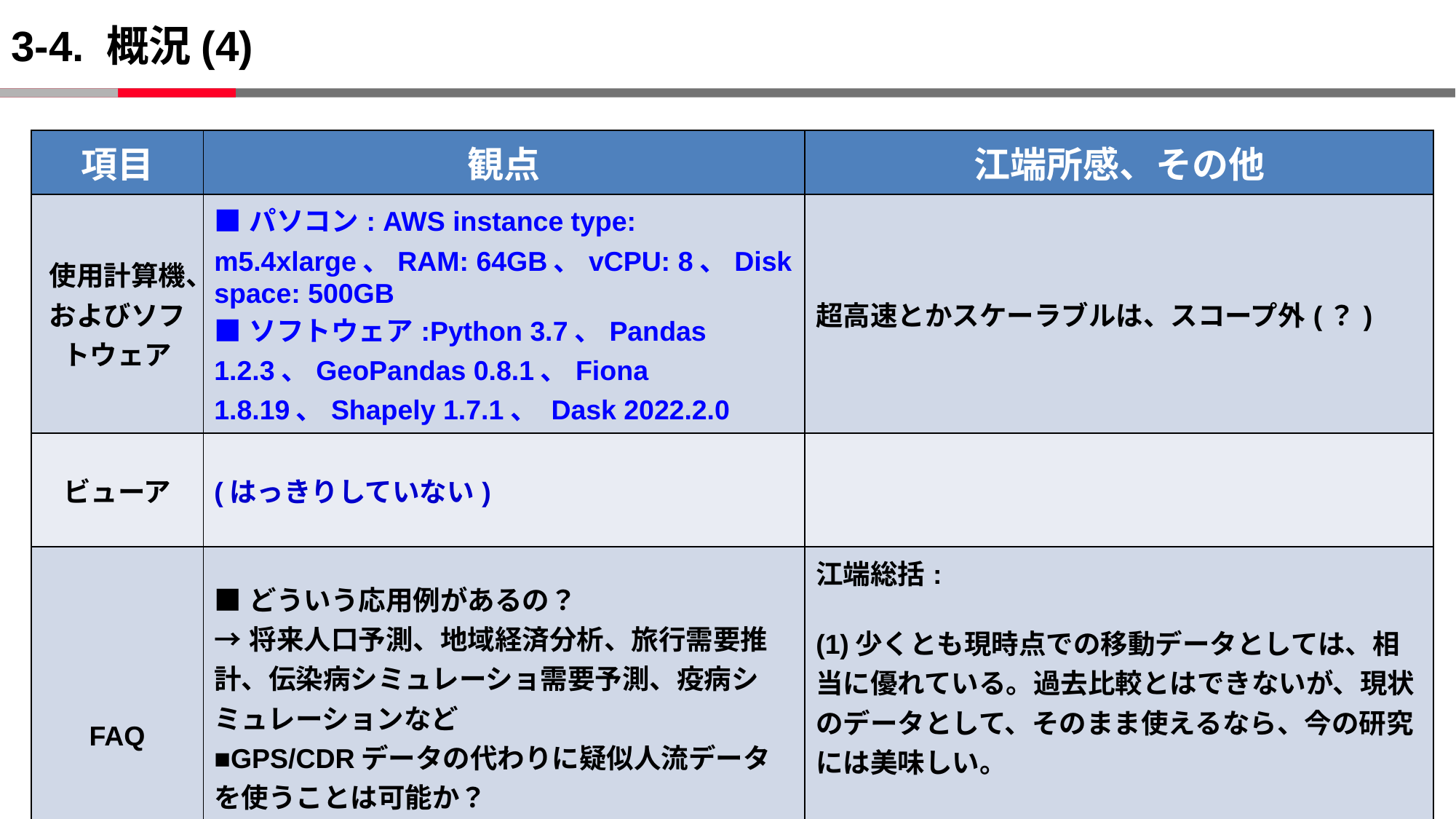

# 3-4. 概況(4)
| 項目 | 観点 | 江端所感、その他 |
| --- | --- | --- |
| 使用計算機、およびソフトウェア | ■パソコン: AWS instance type: m5.4xlarge、RAM: 64GB、vCPU: 8、Disk space: 500GB ■ソフトウェア:Python 3.7、Pandas 1.2.3、GeoPandas 0.8.1、Fiona 1.8.19、Shapely 1.7.1、 Dask 2022.2.0 | 超高速とかスケーラブルは、スコープ外(？) |
| ビューア | (はっきりしていない) |  |
| FAQ | ■どういう応用例があるの？ →将来人口予測、地域経済分析、旅行需要推計、伝染病シミュレーショ需要予測、疫病シミュレーションなど ■GPS/CDRデータの代わりに疑似人流データを使うことは可能か？ → 可能。集計精度が高いから。ただ、集計精度が高いだけで、特異的な行動には使えない | 江端総括: (1)少くとも現時点での移動データとしては、相当に優れている。過去比較とはできないが、現状のデータとして、そのまま使えるなら、今の研究には美味しい。 ただ、現段階では、この使い道はイメージできない |